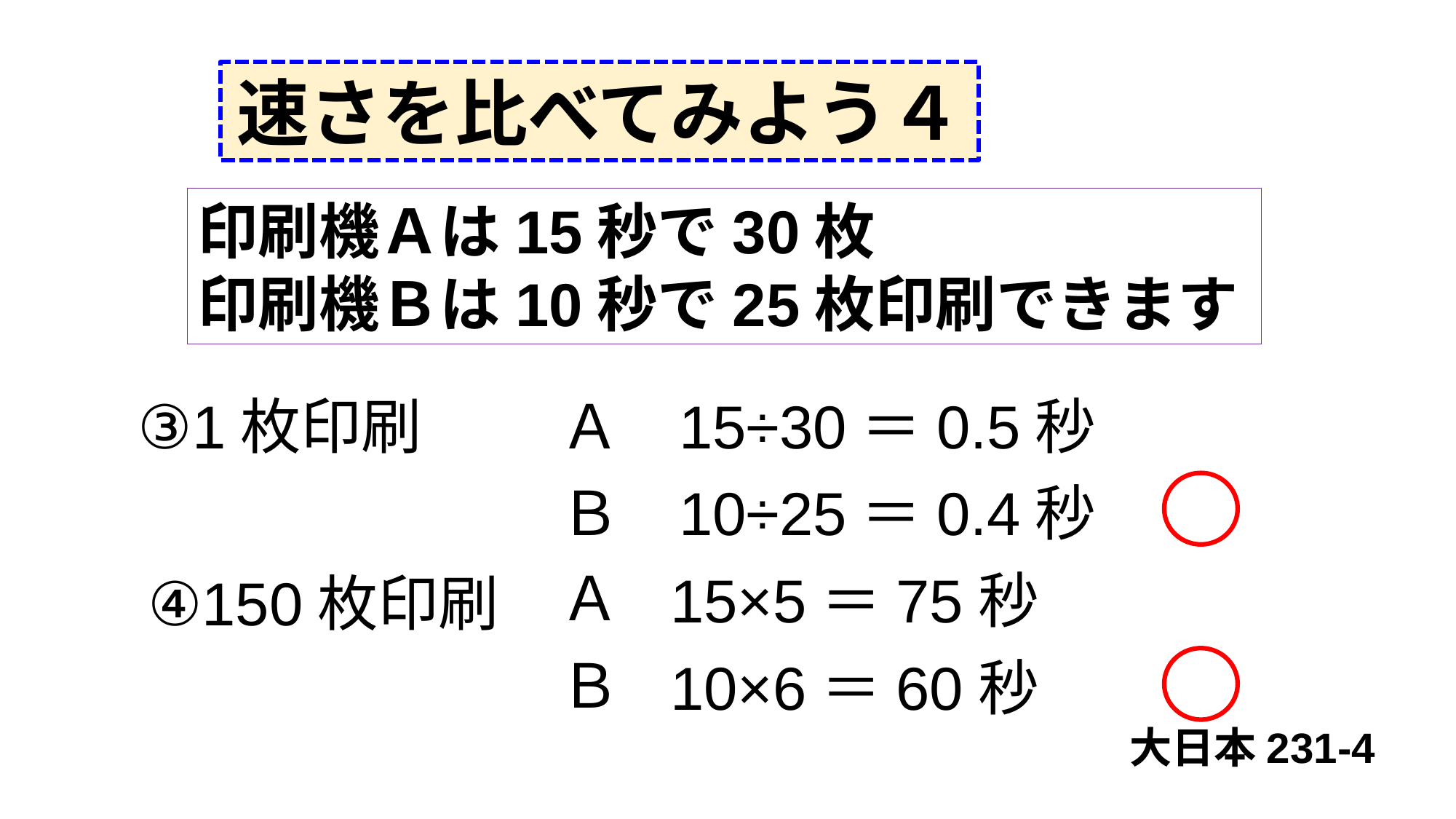

速さを比べてみよう４
印刷機Ａは15秒で30枚
印刷機Ｂは10秒で25枚印刷できます
③1枚印刷
Ａ
15÷30＝0.5秒
Ｂ
10÷25＝0.4秒

Ａ
15×5＝75秒
④150枚印刷
Ｂ
10×6＝60秒

大日本231-4